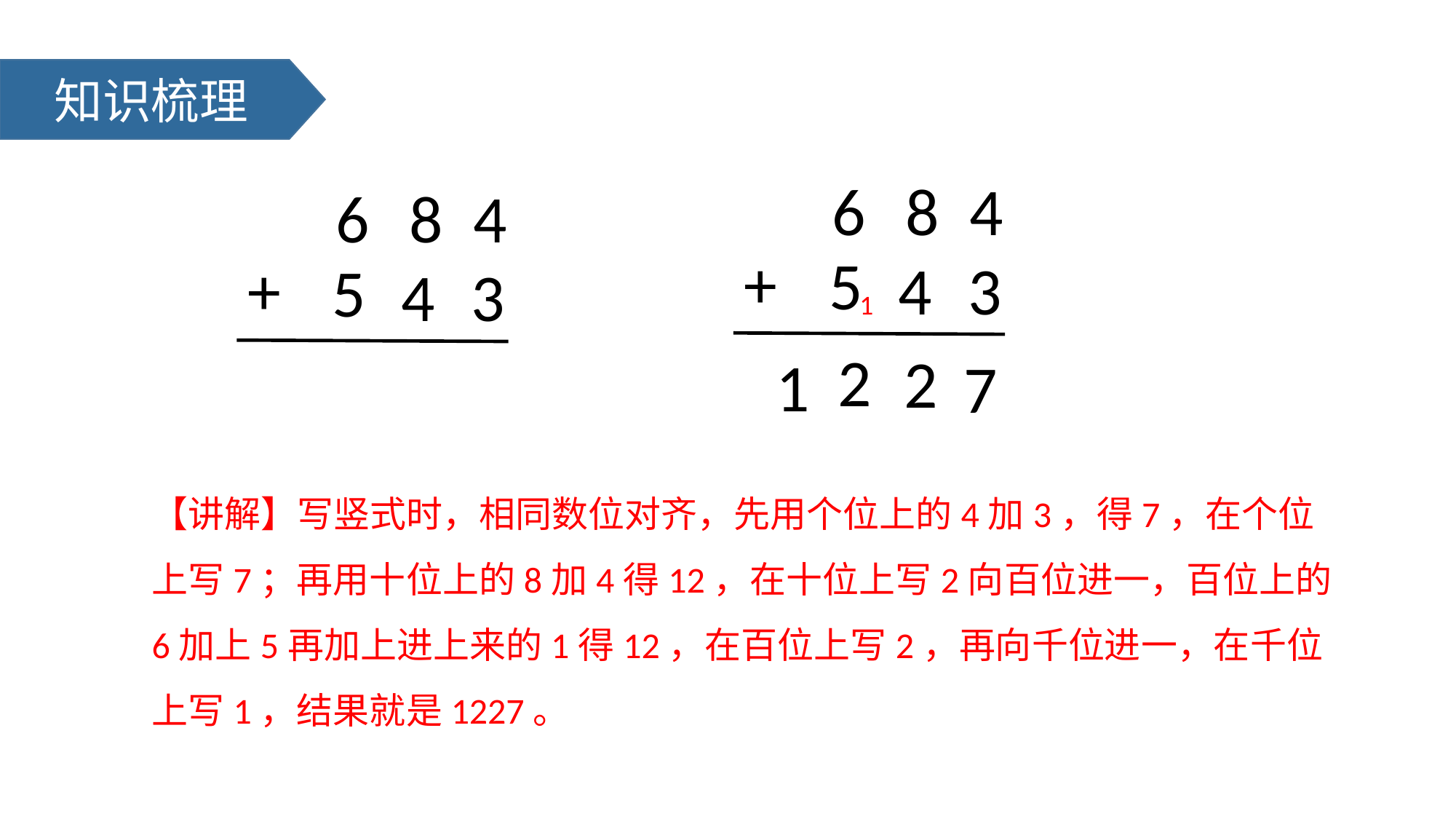

知识梳理
6
8
4
+
5
4
3
1
2
2
1
7
6
8
4
+
5
4
3
【讲解】写竖式时，相同数位对齐，先用个位上的4加3，得7，在个位上写7；再用十位上的8加4得12，在十位上写2向百位进一，百位上的6加上5再加上进上来的1得12，在百位上写2，再向千位进一，在千位上写1，结果就是1227。